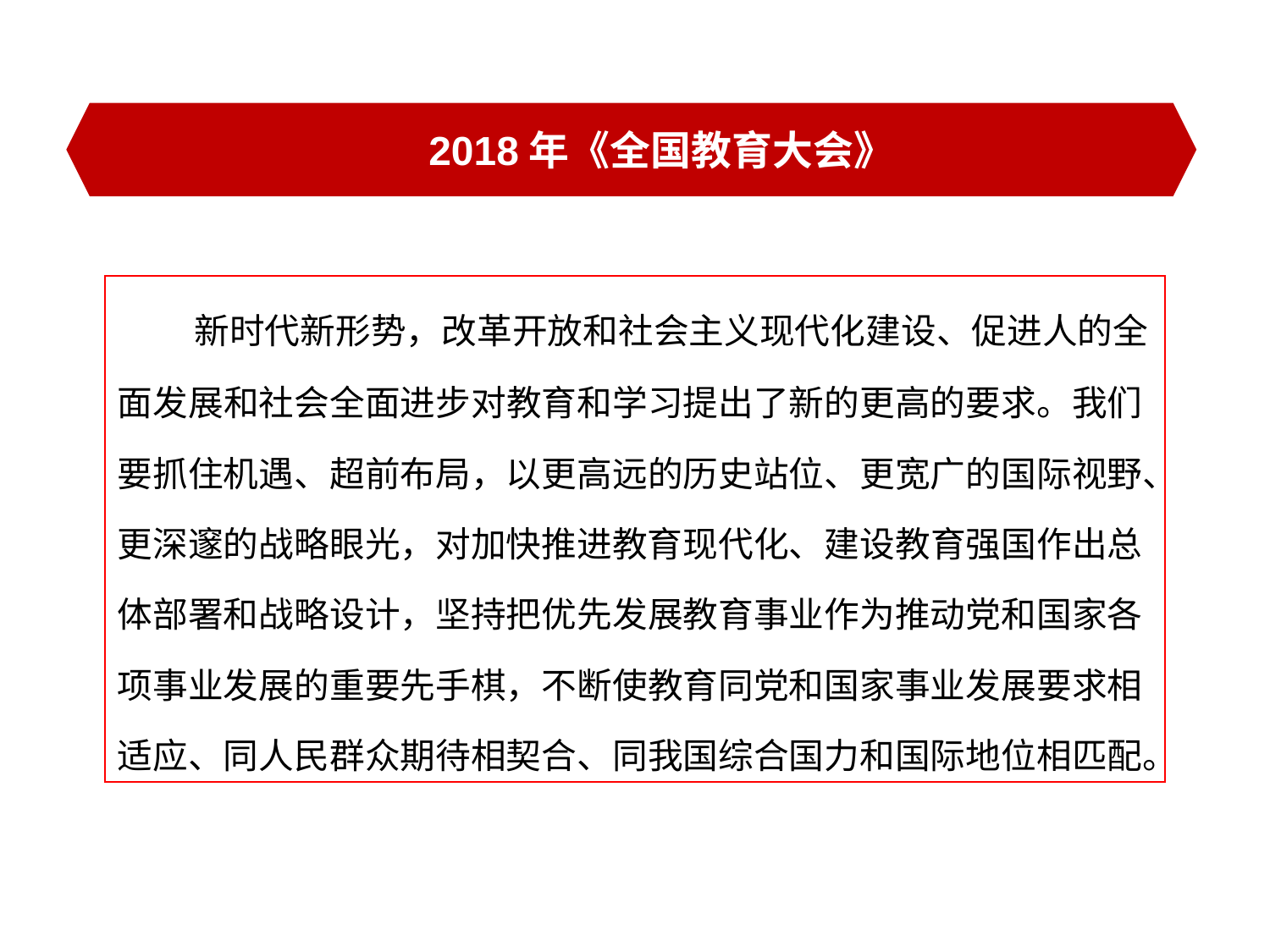

2018年《全国教育大会》
       新时代新形势，改革开放和社会主义现代化建设、促进人的全面发展和社会全面进步对教育和学习提出了新的更高的要求。我们要抓住机遇、超前布局，以更高远的历史站位、更宽广的国际视野、更深邃的战略眼光，对加快推进教育现代化、建设教育强国作出总体部署和战略设计，坚持把优先发展教育事业作为推动党和国家各项事业发展的重要先手棋，不断使教育同党和国家事业发展要求相适应、同人民群众期待相契合、同我国综合国力和国际地位相匹配。